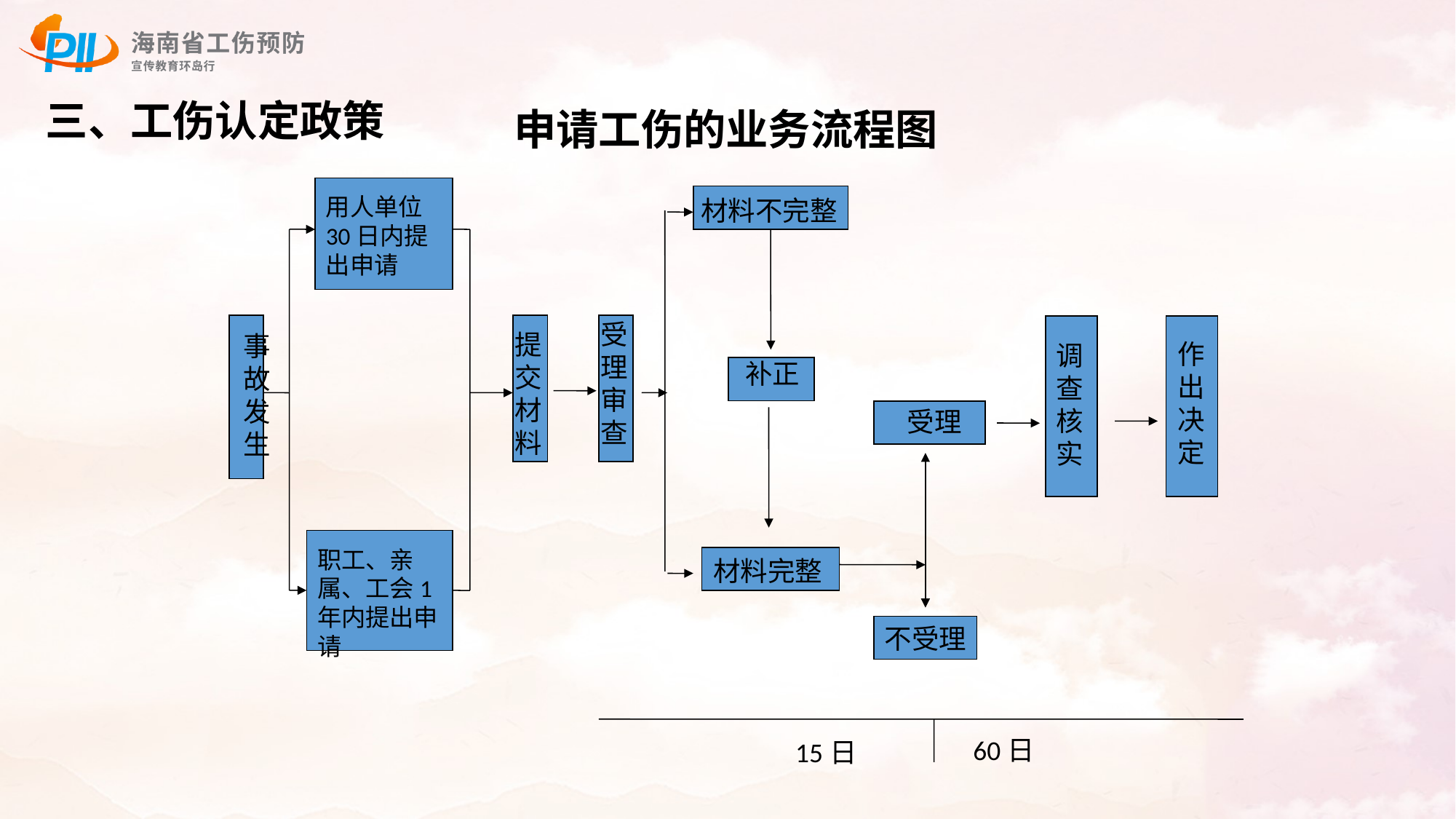

三、工伤认定政策
# 申请工伤的业务流程图

用人单位30日内提出申请
材料不完整

受理审查

提交材料
事故发生
作出决定
调查核实
补正

受理

职工、亲属、工会1年内提出申请

材料完整

不受理

60日
15日